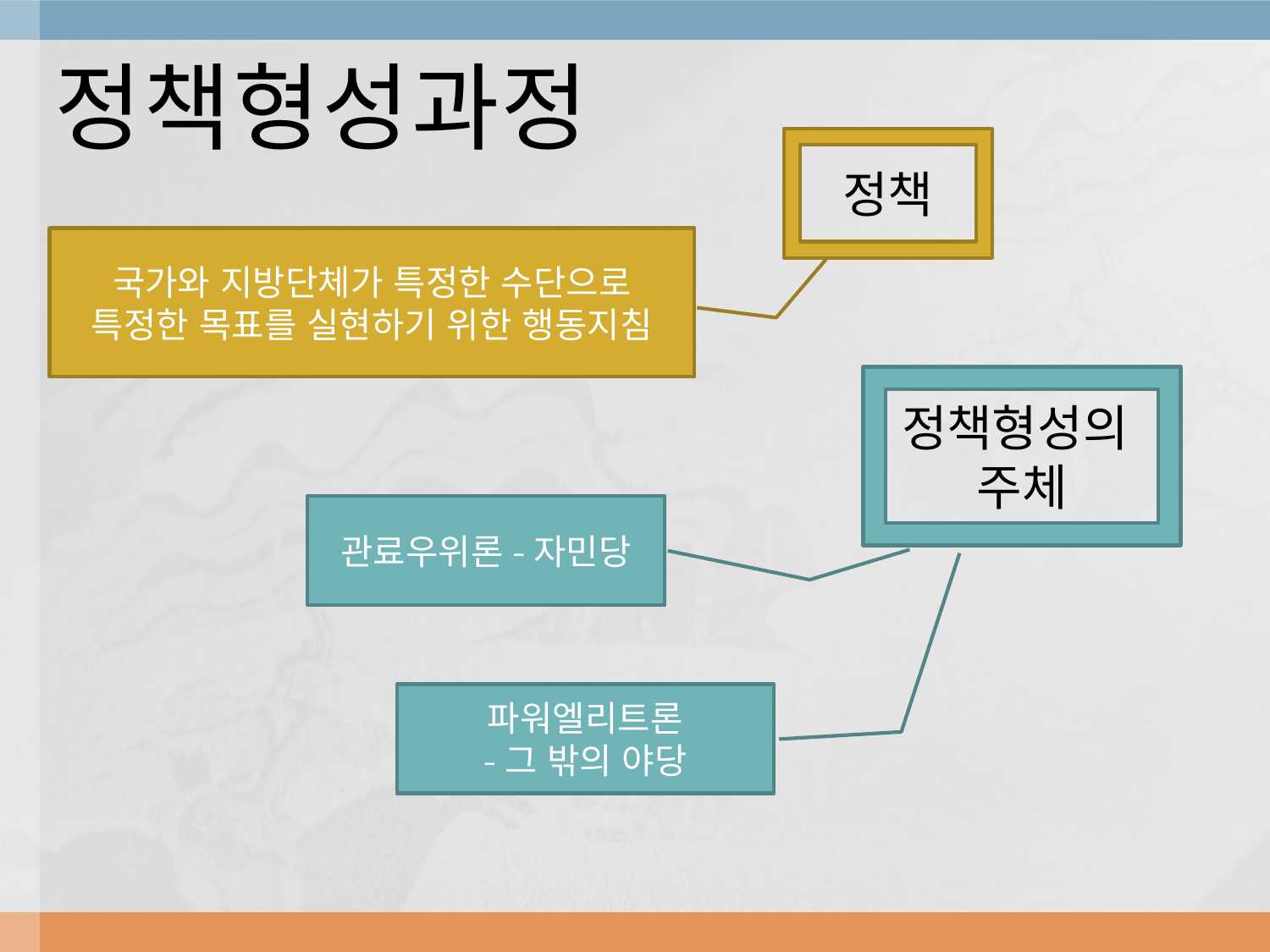

# 정책형성과정
정책
국가와 지방단체가 특정한 수단으로 특정한 목표를 실현하기 위한 행동지침
정책형성의
주체
관료우위론-자민당
파워엘리트론
-그 밖의 야당